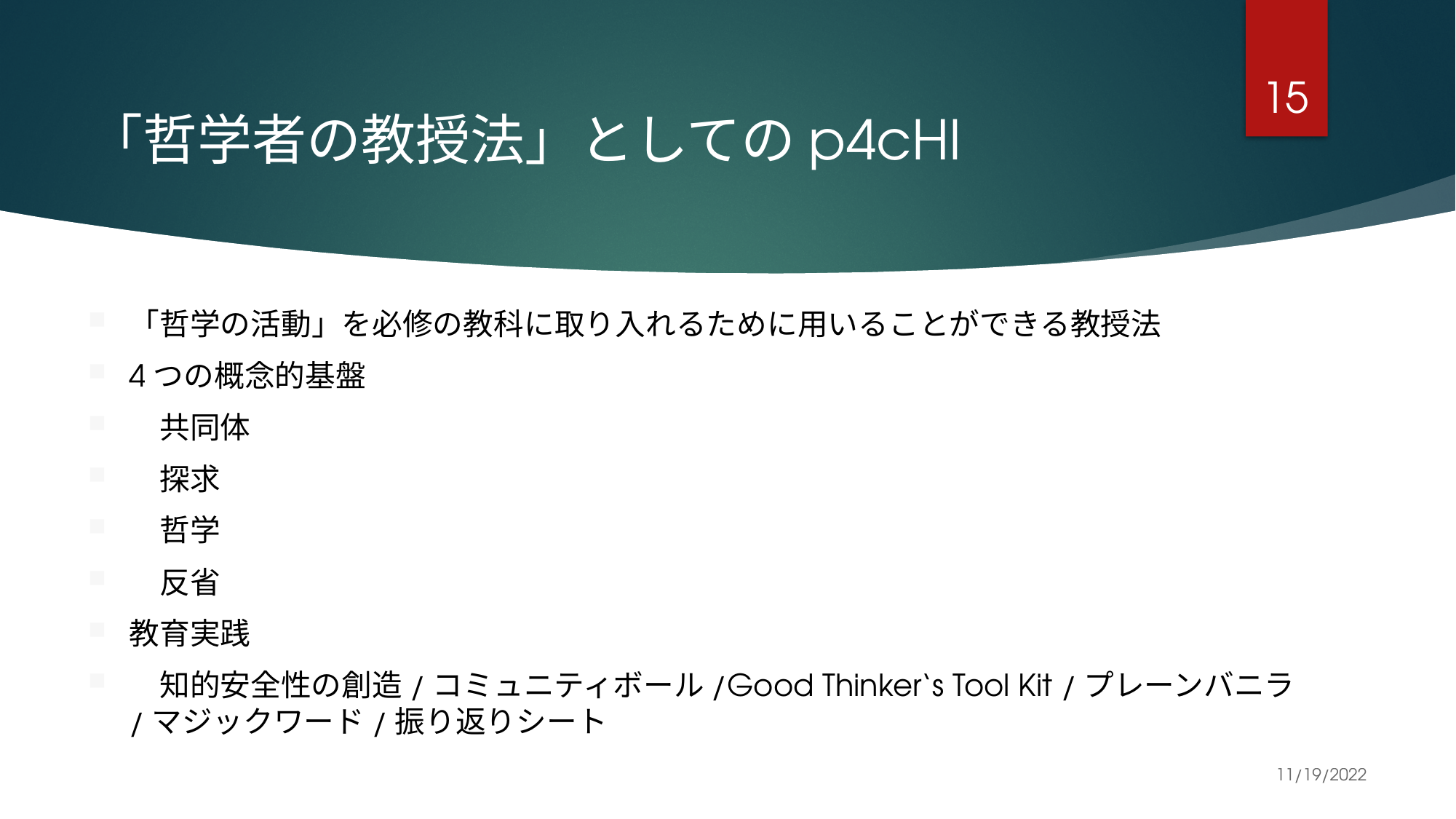

15
# 「哲学者の教授法」としてのp4cHI

「哲学の活動」を必修の教科に取り入れるために用いることができる教授法
4つの概念的基盤
　共同体
　探求
　哲学
　反省
教育実践
　知的安全性の創造/コミュニティボール/Good Thinker‘s Tool Kit /プレーンバニラ/マジックワード/振り返りシート
11/19/2022